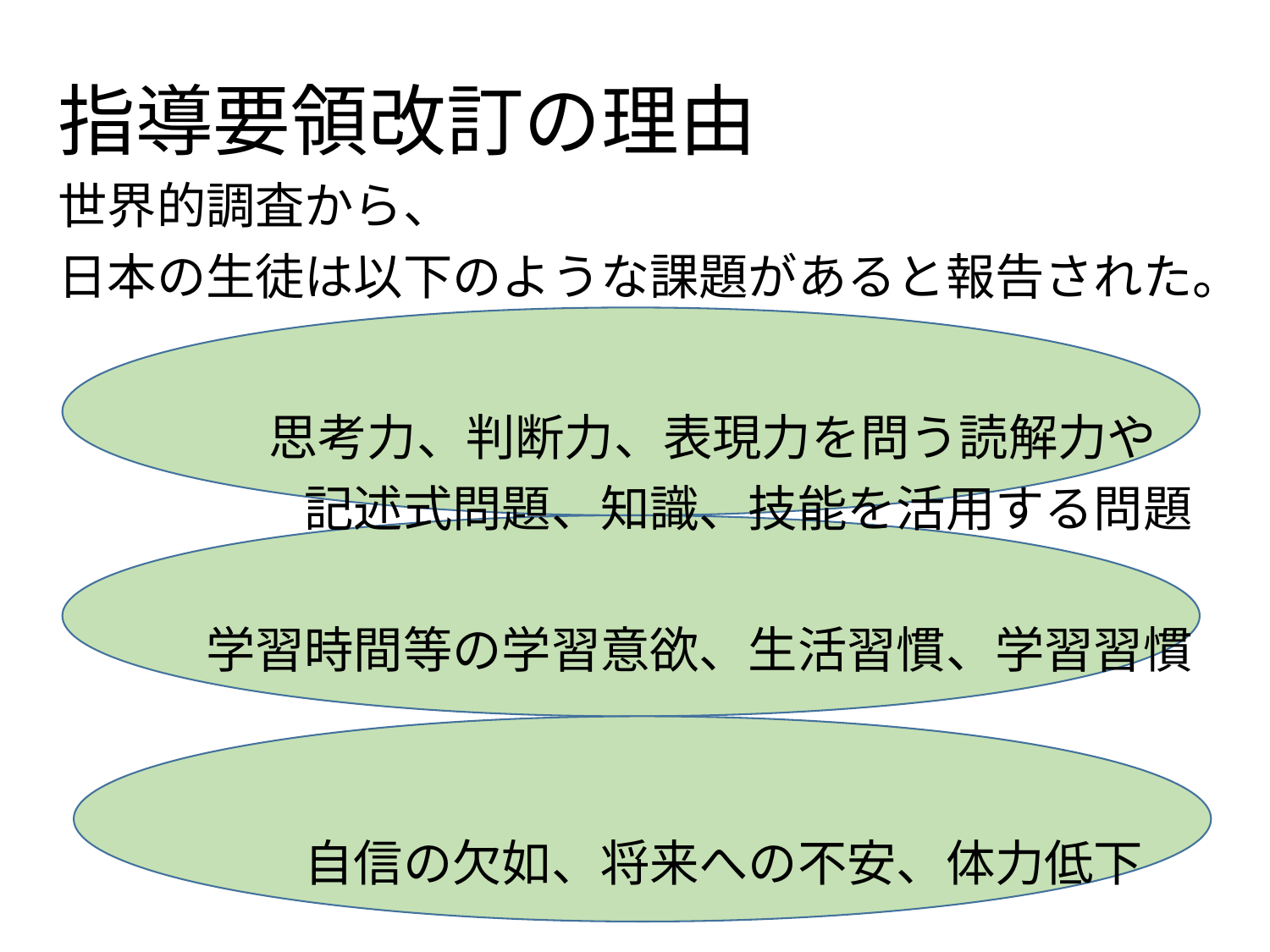

# 指導要領改訂の理由
世界的調査から、
日本の生徒は以下のような課題があると報告された。

　　　　　　　　　　　　思考力、判断力、表現力を問う読解力や
　　　　　記述式問題、知識、技能を活用する問題

　　　学習時間等の学習意欲、生活習慣、学習習慣

　　　　　自信の欠如、将来への不安、体力低下